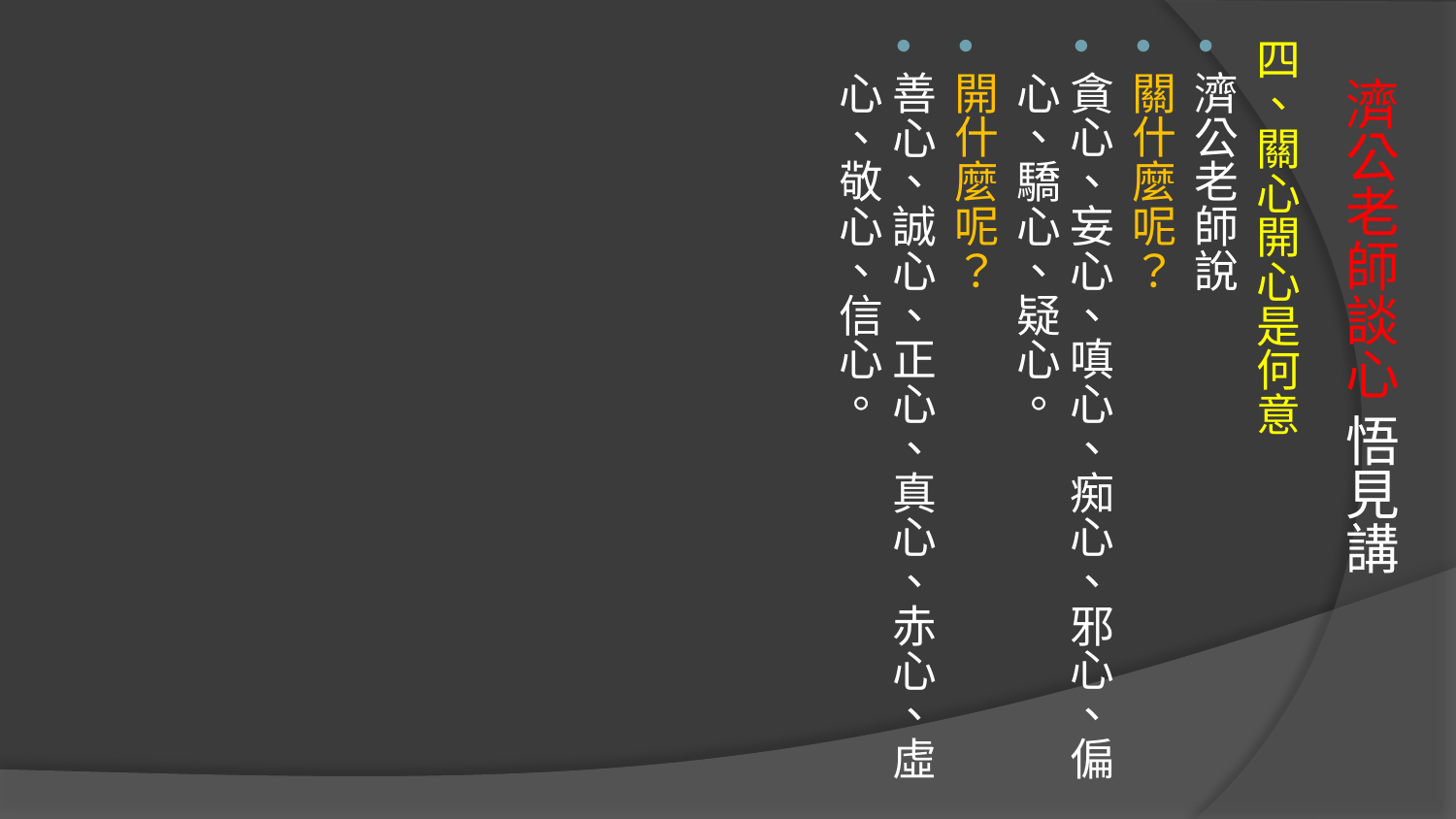

四、關心開心是何意
濟公老師說
關什麼呢？
貪心、妄心、嗔心、痴心、邪心、偏心、驕心、疑心。
開什麼呢？
善心、誠心、正心、真心、赤心、虛心、敬心、信心。

# 濟公老師談心 悟見講